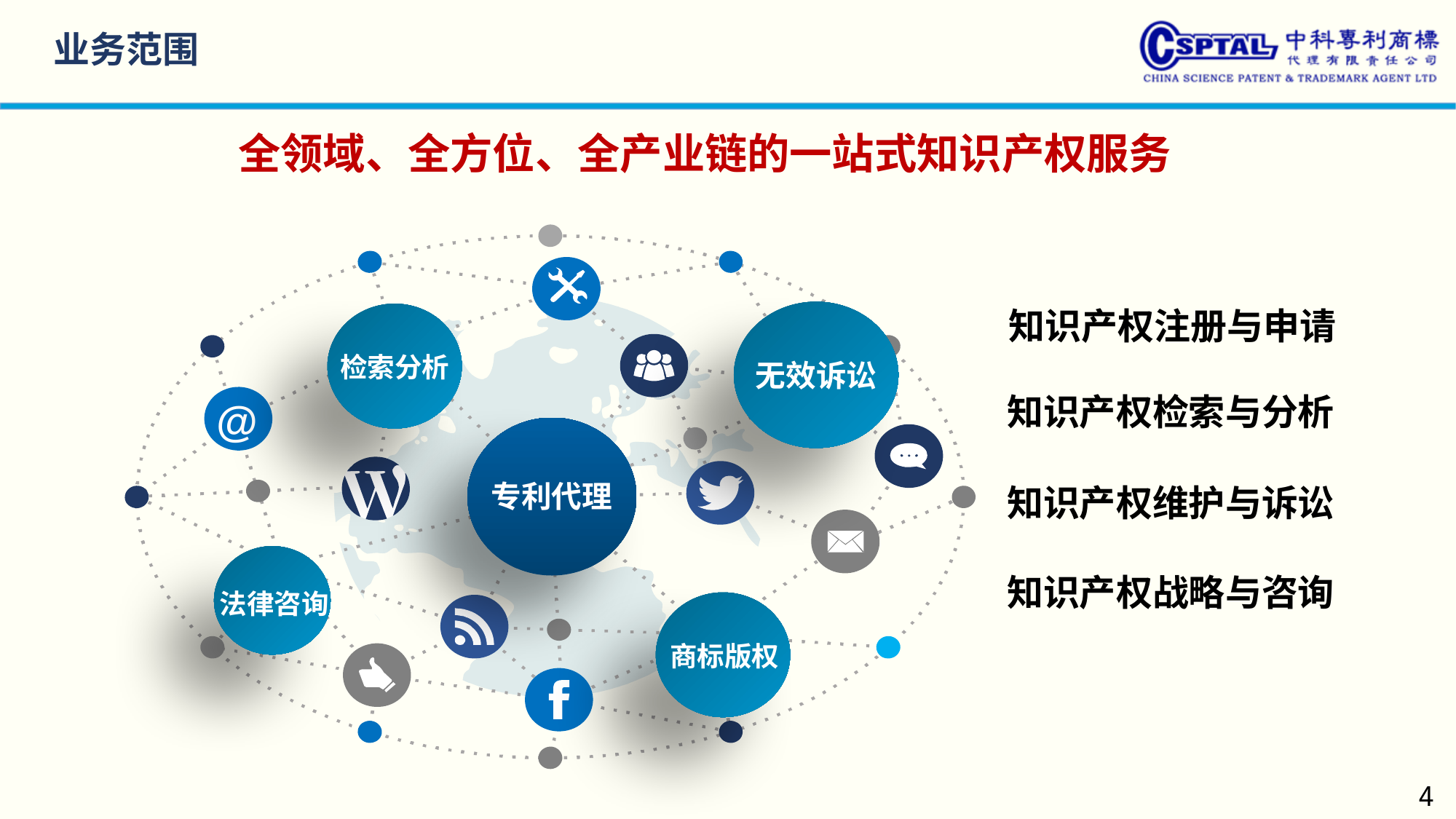

业务范围
全领域、全方位、全产业链的一站式知识产权服务

@

知识产权注册与申请

无效诉讼

检索分析
知识产权检索与分析

专利代理
知识产权维护与诉讼

法律咨询
知识产权战略与咨询

商标版权
4